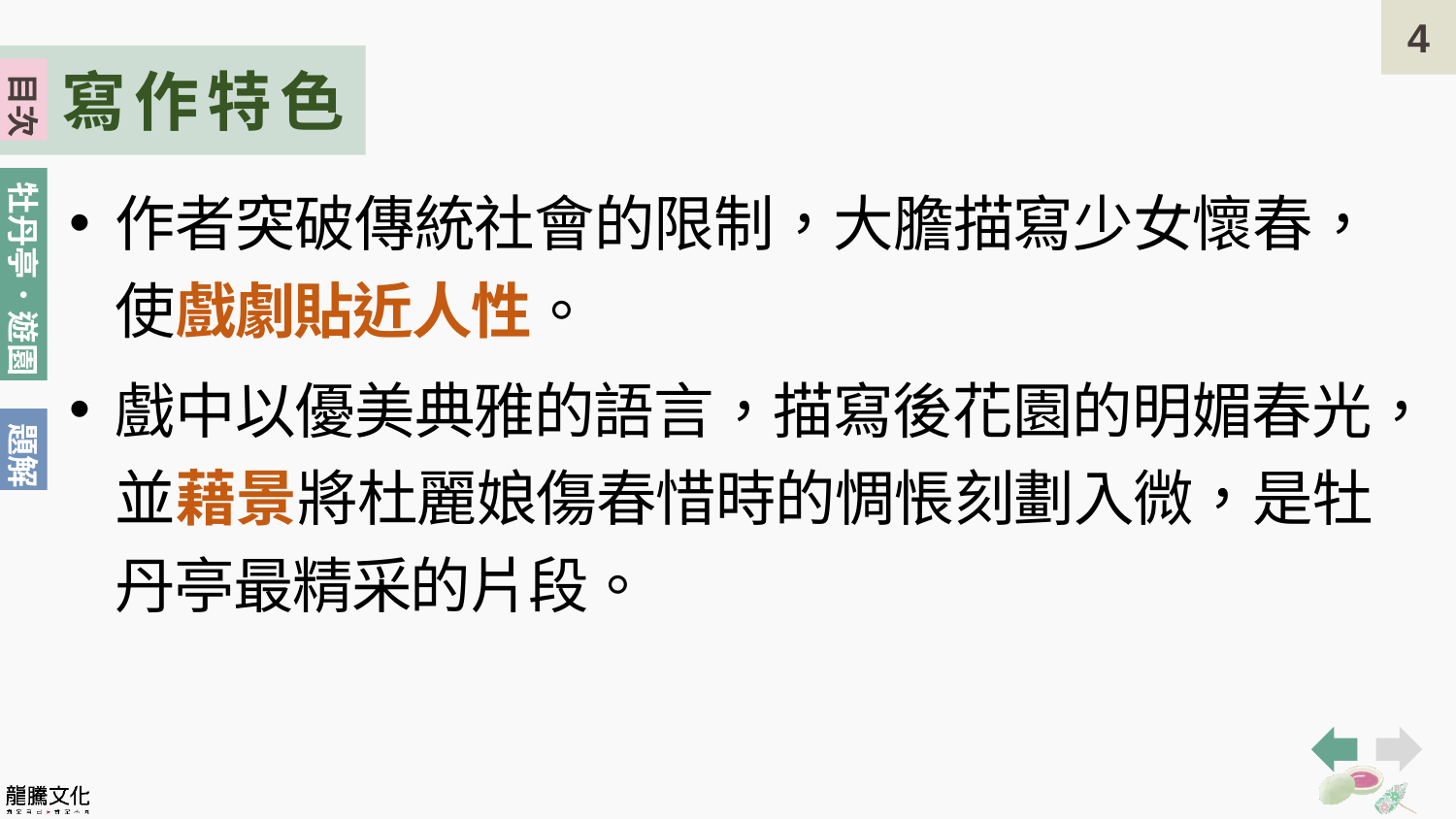

寫作特色
目次
作者突破傳統社會的限制，大膽描寫少女懷春，使戲劇貼近人性。
戲中以優美典雅的語言，描寫後花園的明媚春光，並藉景將杜麗娘傷春惜時的惆悵刻劃入微，是牡丹亭最精采的片段。